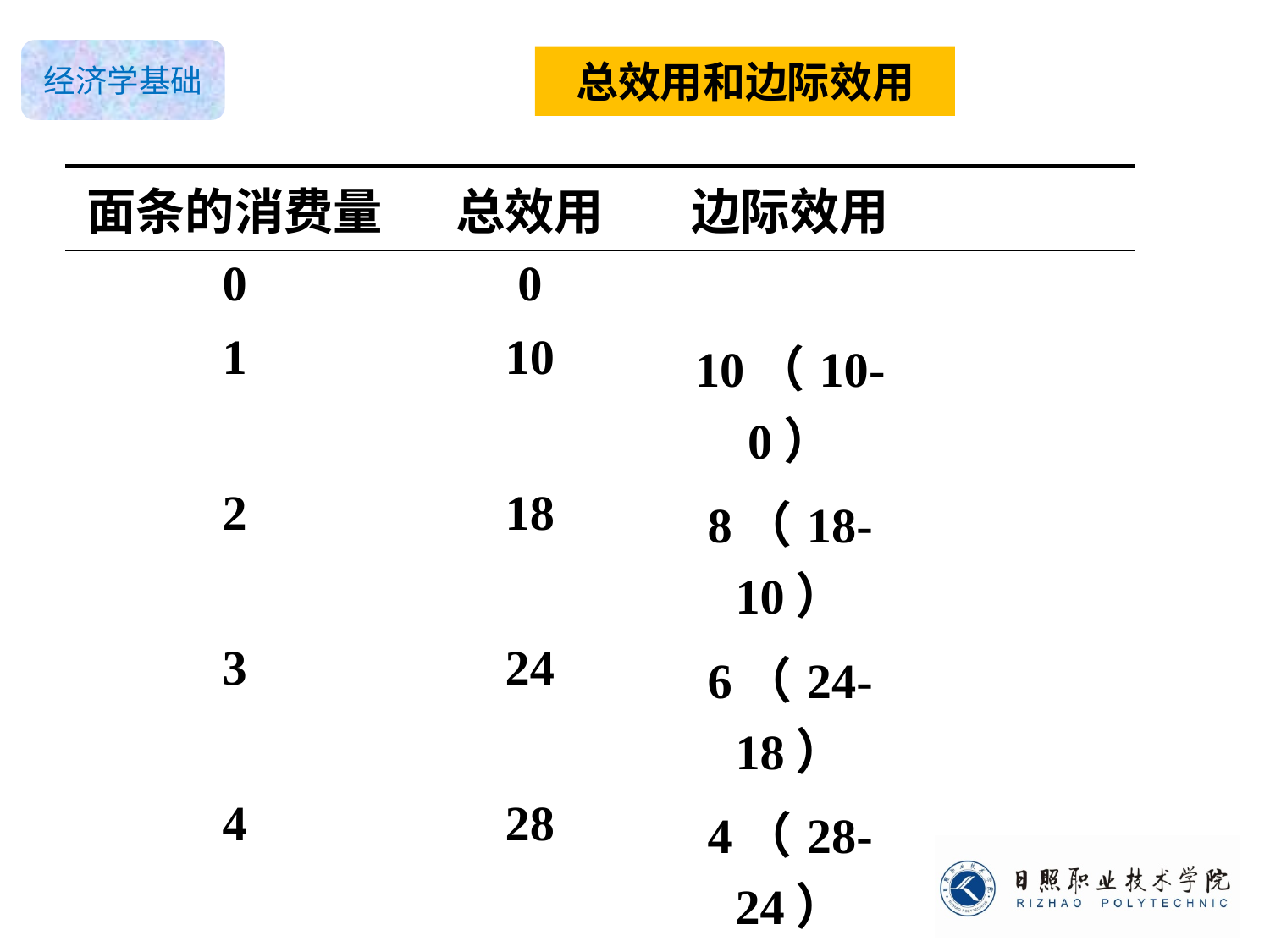

# 总效用和边际效用
| 面条的消费量 | 总效用 | 边际效用 |  |
| --- | --- | --- | --- |
| 0 | 0 |  |  |
| 1 | 10 | 10（10-0） |  |
| 2 | 18 | 8（18-10） |  |
| 3 | 24 | 6（24-18） |  |
| 4 | 28 | 4（28-24） |  |
| 5 | 30 | 2（30-28） |  |
| 6 | 30 | 0（30-30） |  |
| 7 | 28 | -2（28-30） |  |